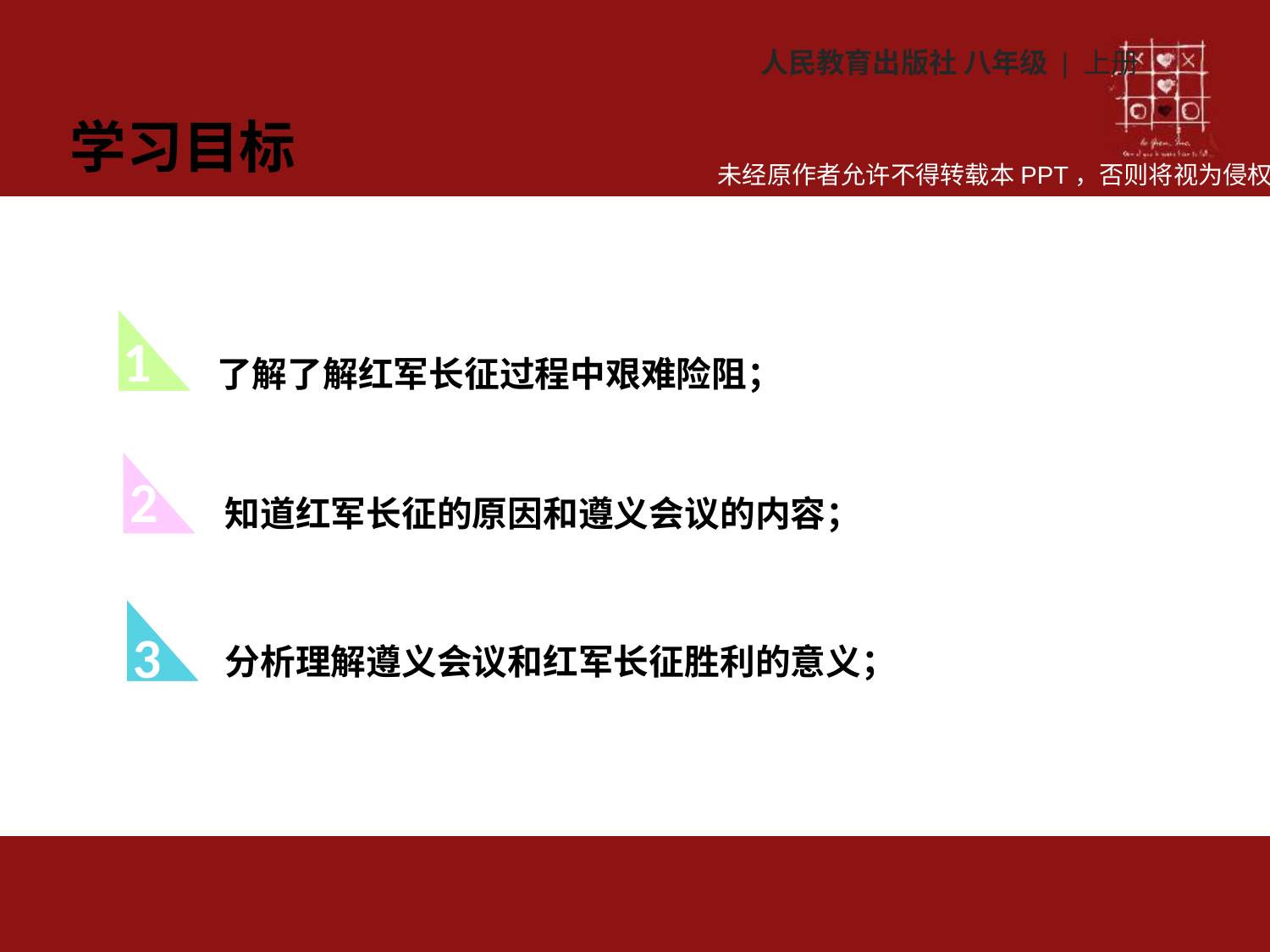

人民教育出版社 八年级 | 上册
学习目标

1
了解了解红军长征过程中艰难险阻；

2
知道红军长征的原因和遵义会议的内容；

3
分析理解遵义会议和红军长征胜利的意义；